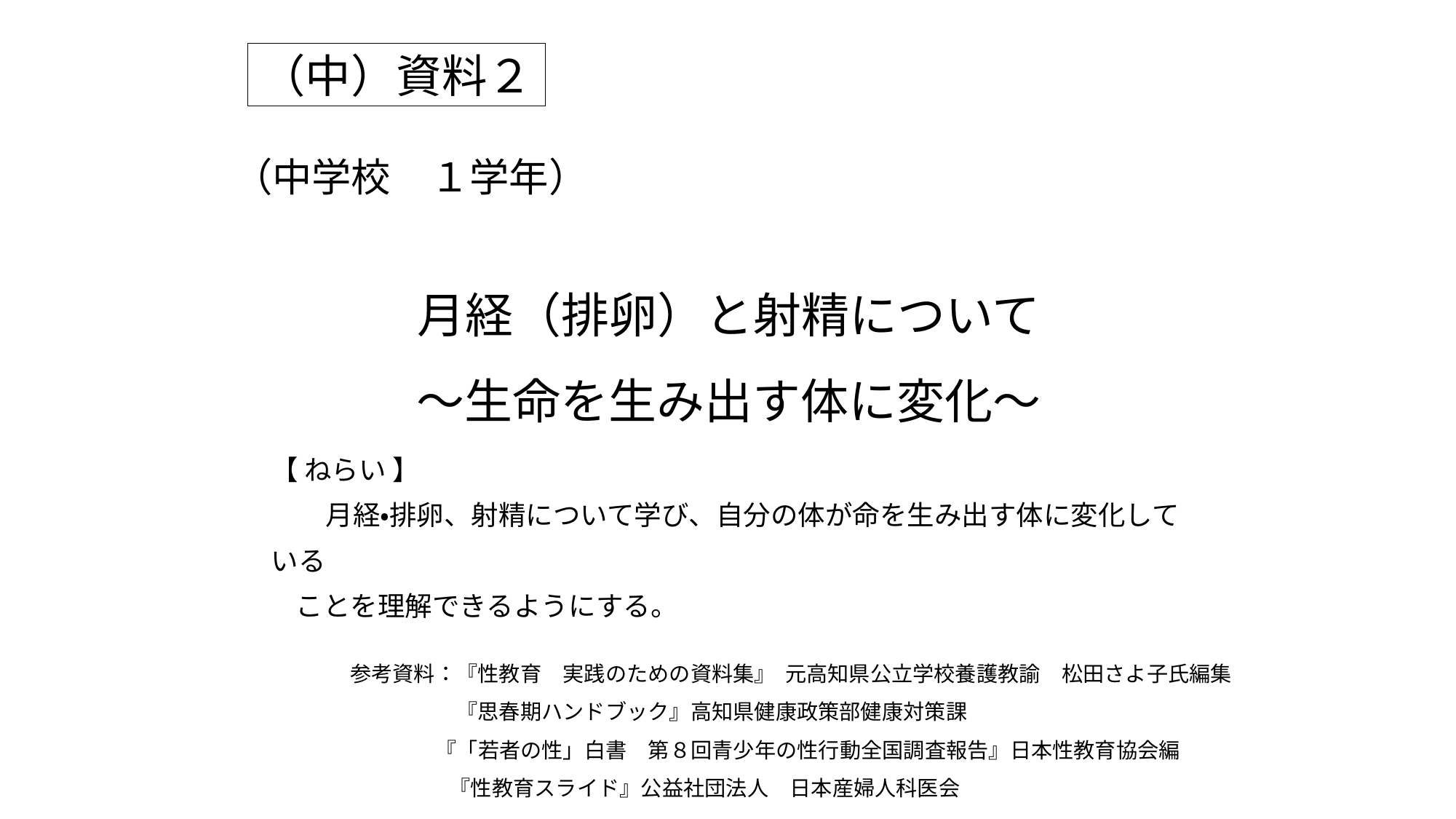

（中）資料２
# （中学校　１学年）
月経（排卵）と射精について
～生命を生み出す体に変化～
【 ねらい 】
　　月経・排卵、射精について学び、自分の体が命を生み出す体に変化している
   ことを理解できるようにする。
参考資料：『性教育　実践のための資料集』  元高知県公立学校養護教諭　松田さよ子氏編集
　　　　　『思春期ハンドブック』高知県健康政策部健康対策課
                 『「若者の性」白書　第８回青少年の性行動全国調査報告』日本性教育協会編
　　　　   『性教育スライド』公益社団法人　日本産婦人科医会